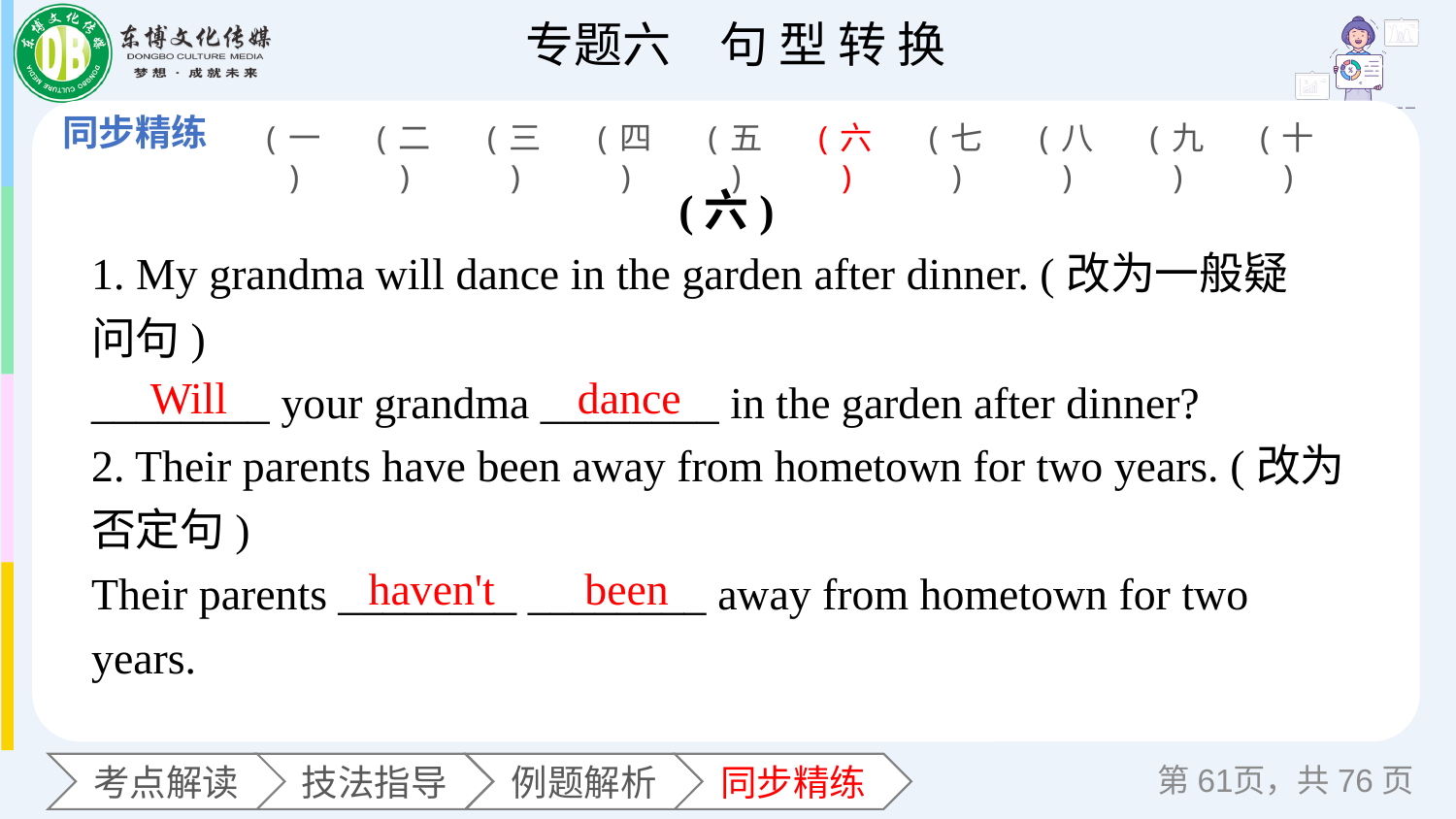

(一)
(二)
(三)
(四)
(五)
(六)
(七)
(八)
(九)
(十)
(六)
1. My grandma will dance in the garden after dinner. (改为一般疑
问句)
________ your grandma ________ in the garden after dinner?
2. Their parents have been away from hometown for two years. (改为否定句)
Their parents ________ ________ away from hometown for two years.
Will
dance
haven't
been
第61页，共76页